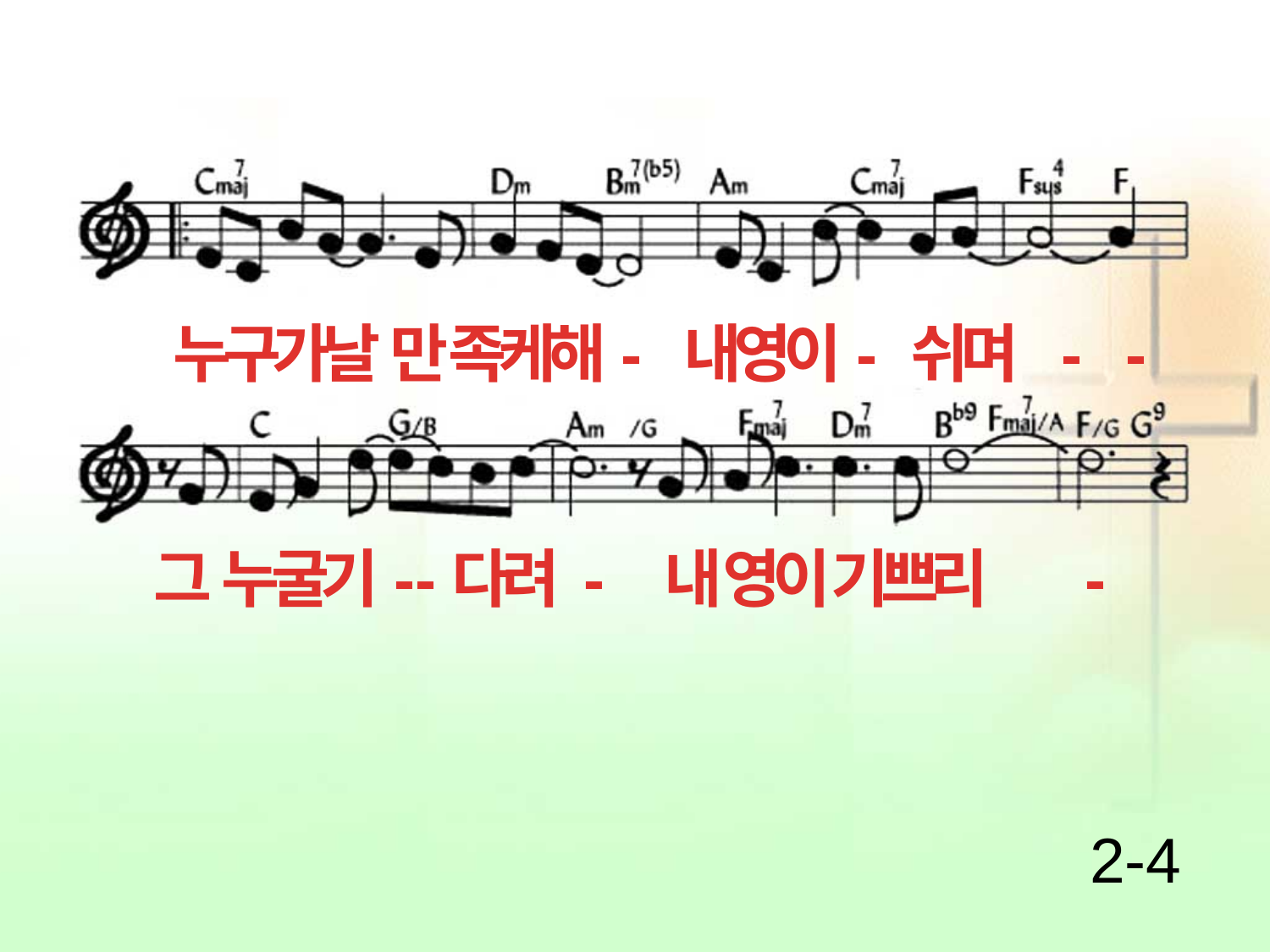

누구가날  만 족케해-   내영이-  쉬며   -      -
그  누굴기- -다려 -     내 영이 기쁘리         -
2-4